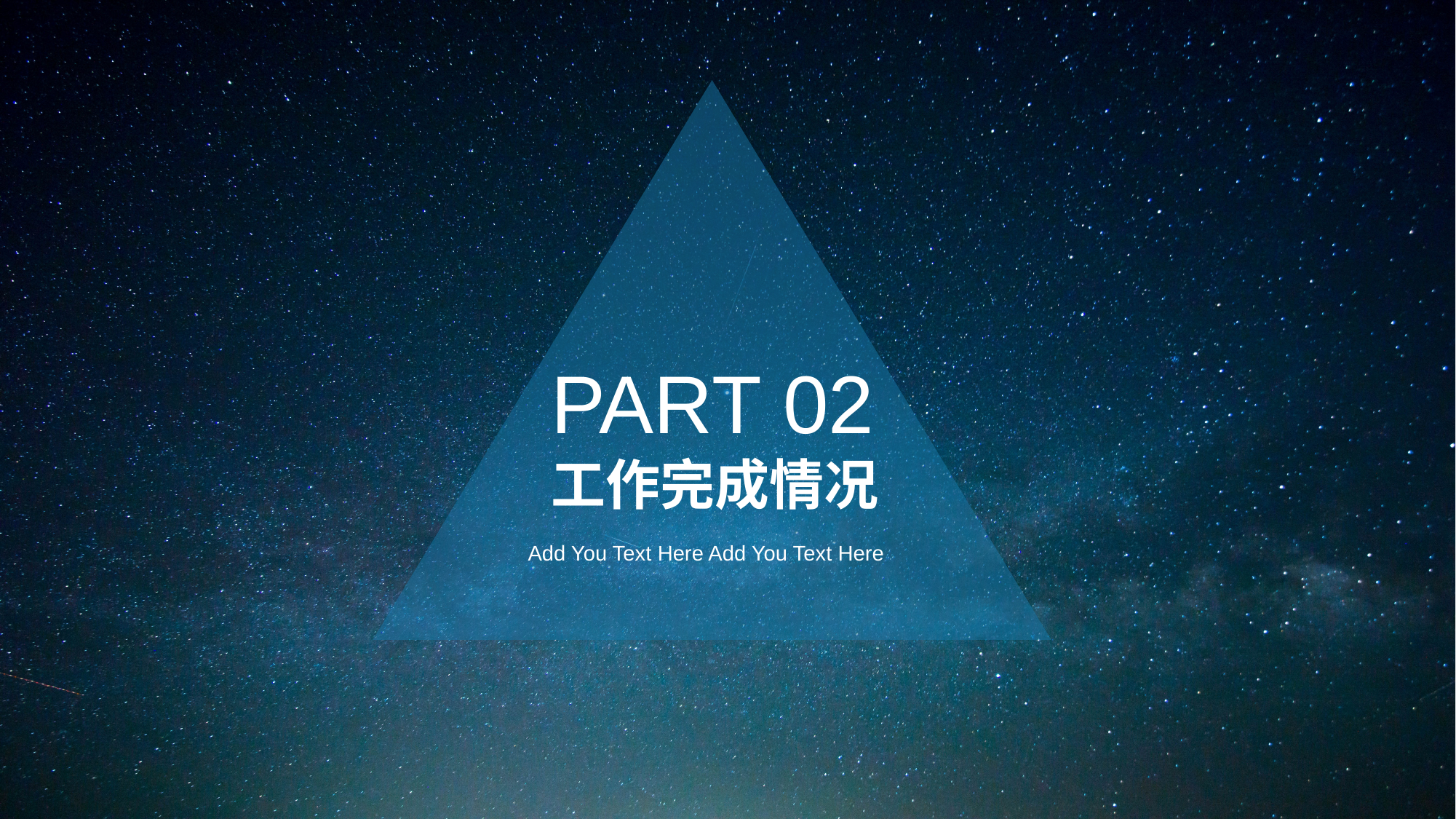

PART 02
工作完成情况
Add You Text Here Add You Text Here